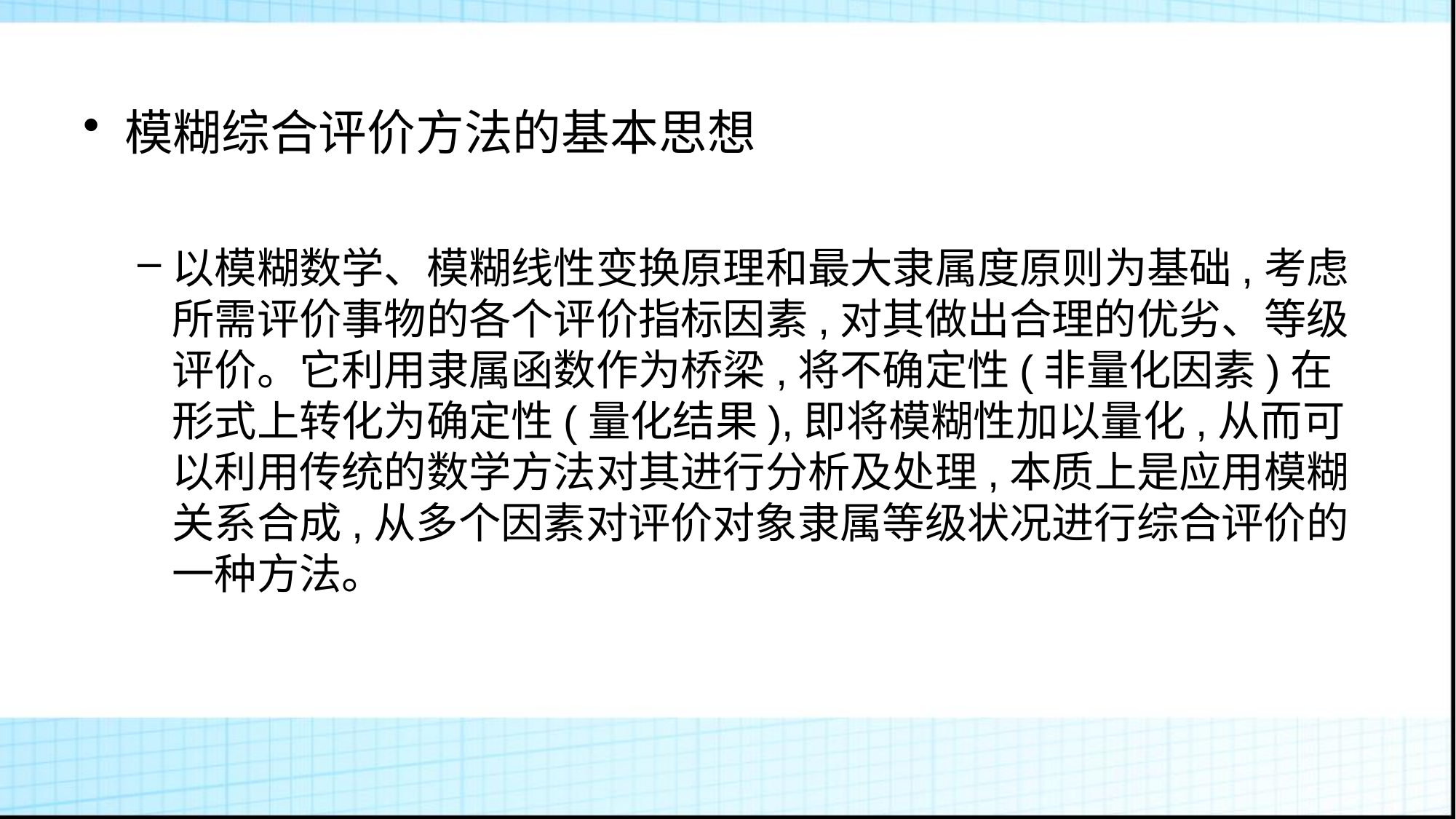

模糊综合评价方法的基本思想

以模糊数学、模糊线性变换原理和最大隶属度原则为基础,考虑所需评价事物的各个评价指标因素,对其做出合理的优劣、等级评价。它利用隶属函数作为桥梁,将不确定性(非量化因素)在形式上转化为确定性(量化结果),即将模糊性加以量化,从而可以利用传统的数学方法对其进行分析及处理,本质上是应用模糊关系合成,从多个因素对评价对象隶属等级状况进行综合评价的一种方法。